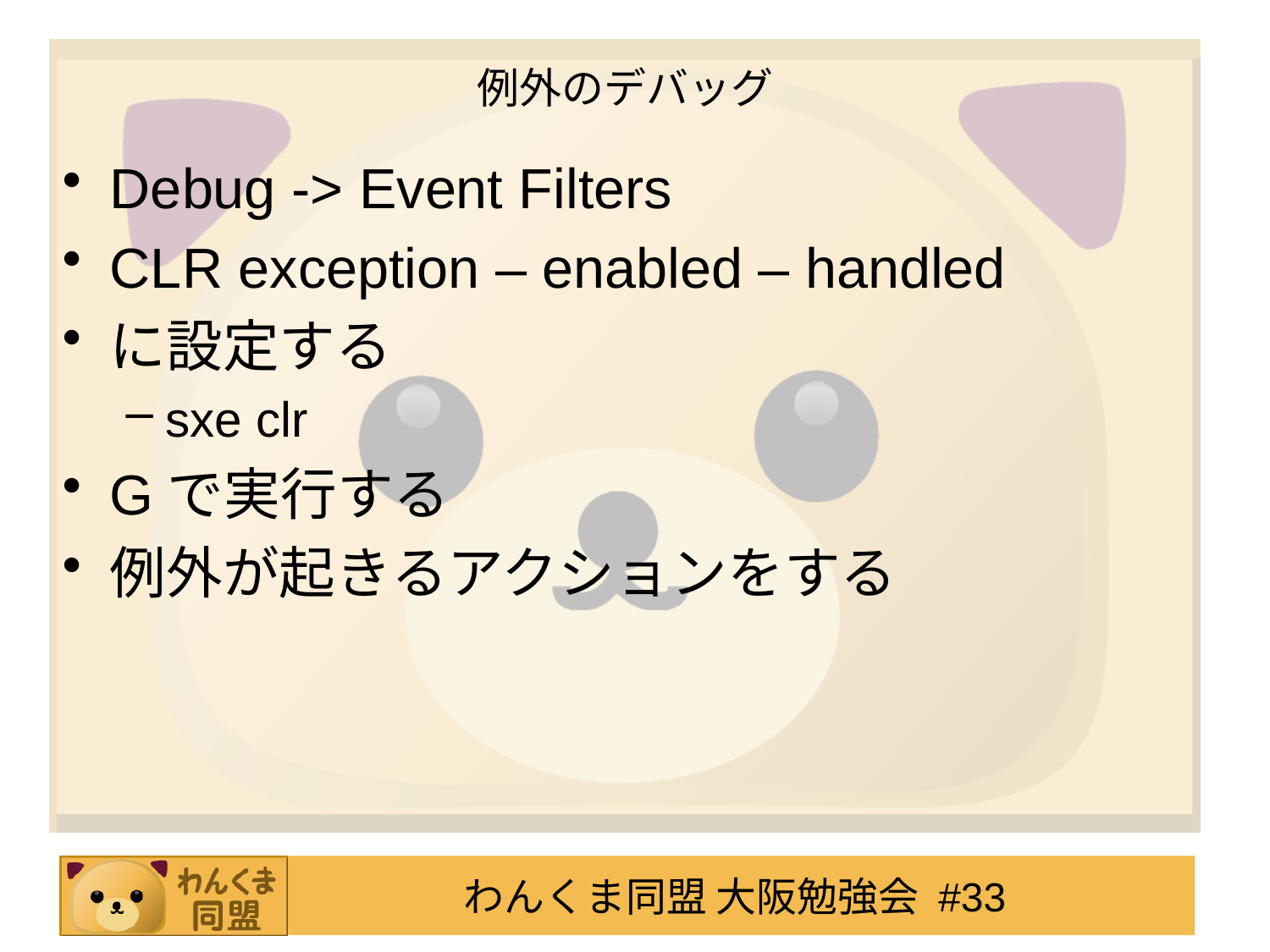

# 例外のデバッグ
Debug -> Event Filters
CLR exception – enabled – handled
に設定する
sxe clr
Gで実行する
例外が起きるアクションをする